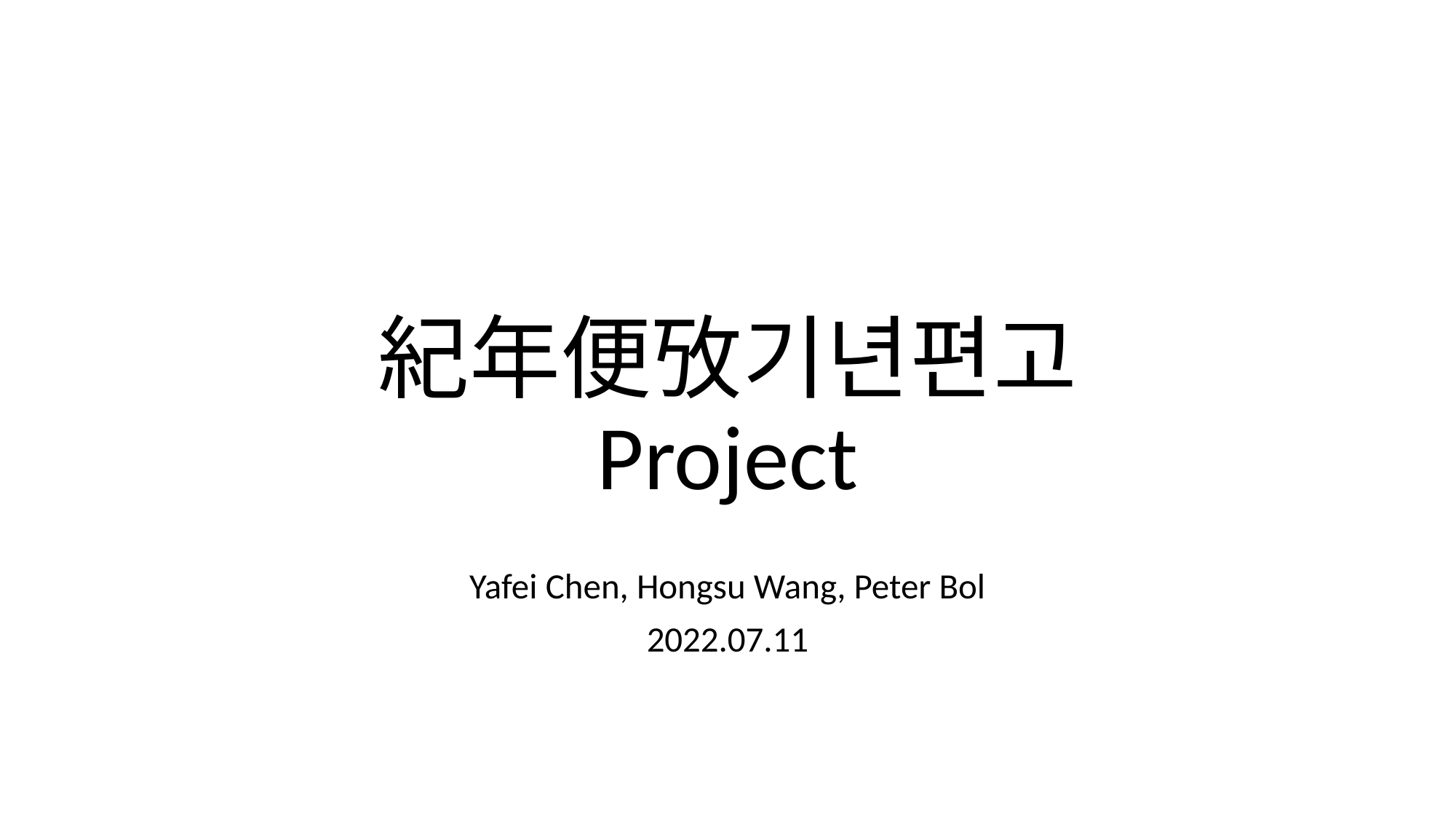

# 紀年便攷기년편고 Project
Yafei Chen, Hongsu Wang, Peter Bol
2022.07.11